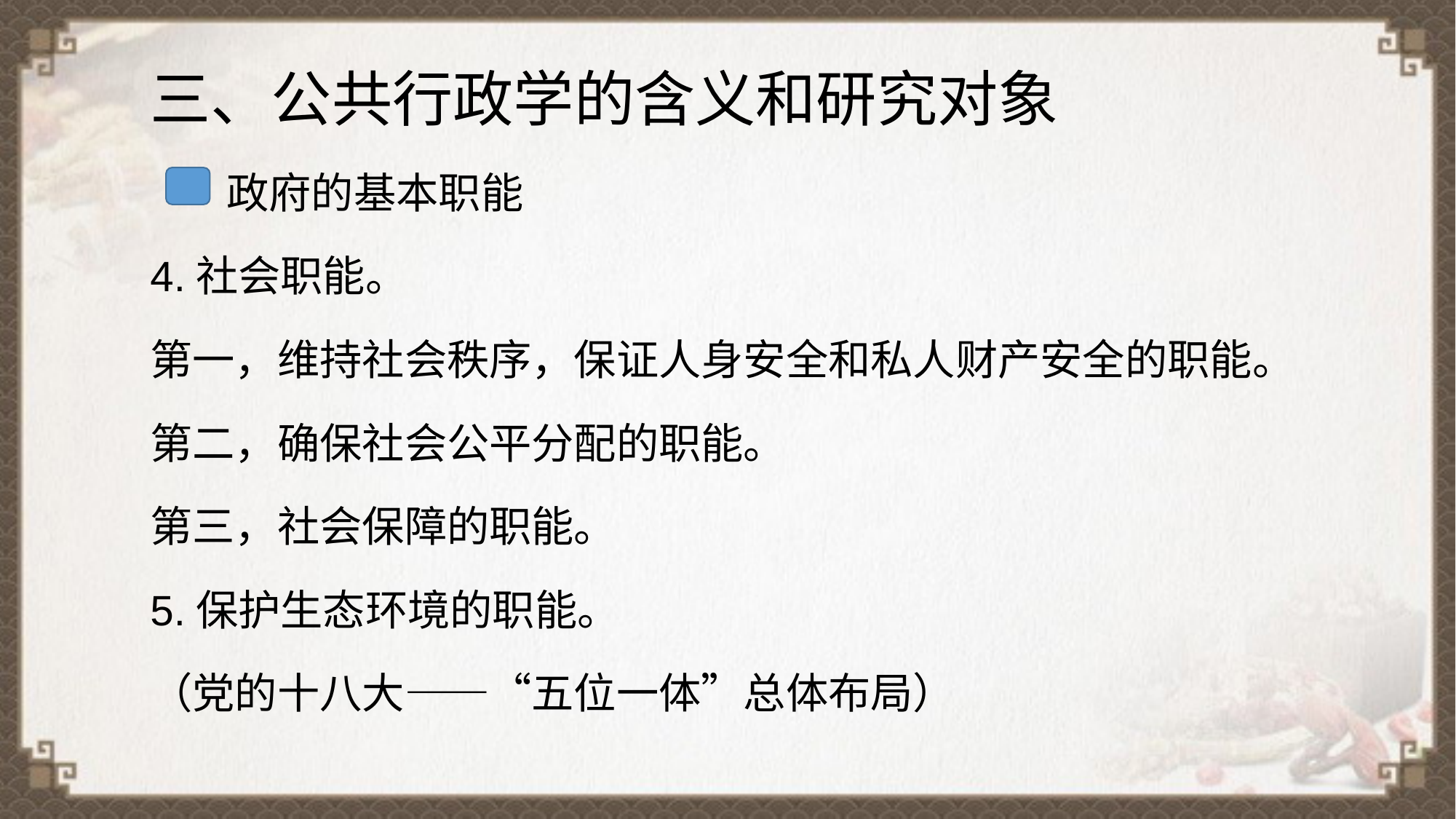

三、公共行政学的含义和研究对象
       政府的基本职能
4.社会职能。
第一，维持社会秩序，保证人身安全和私人财产安全的职能。
第二，确保社会公平分配的职能。
第三，社会保障的职能。
5.保护生态环境的职能。
（党的十八大——“五位一体”总体布局）